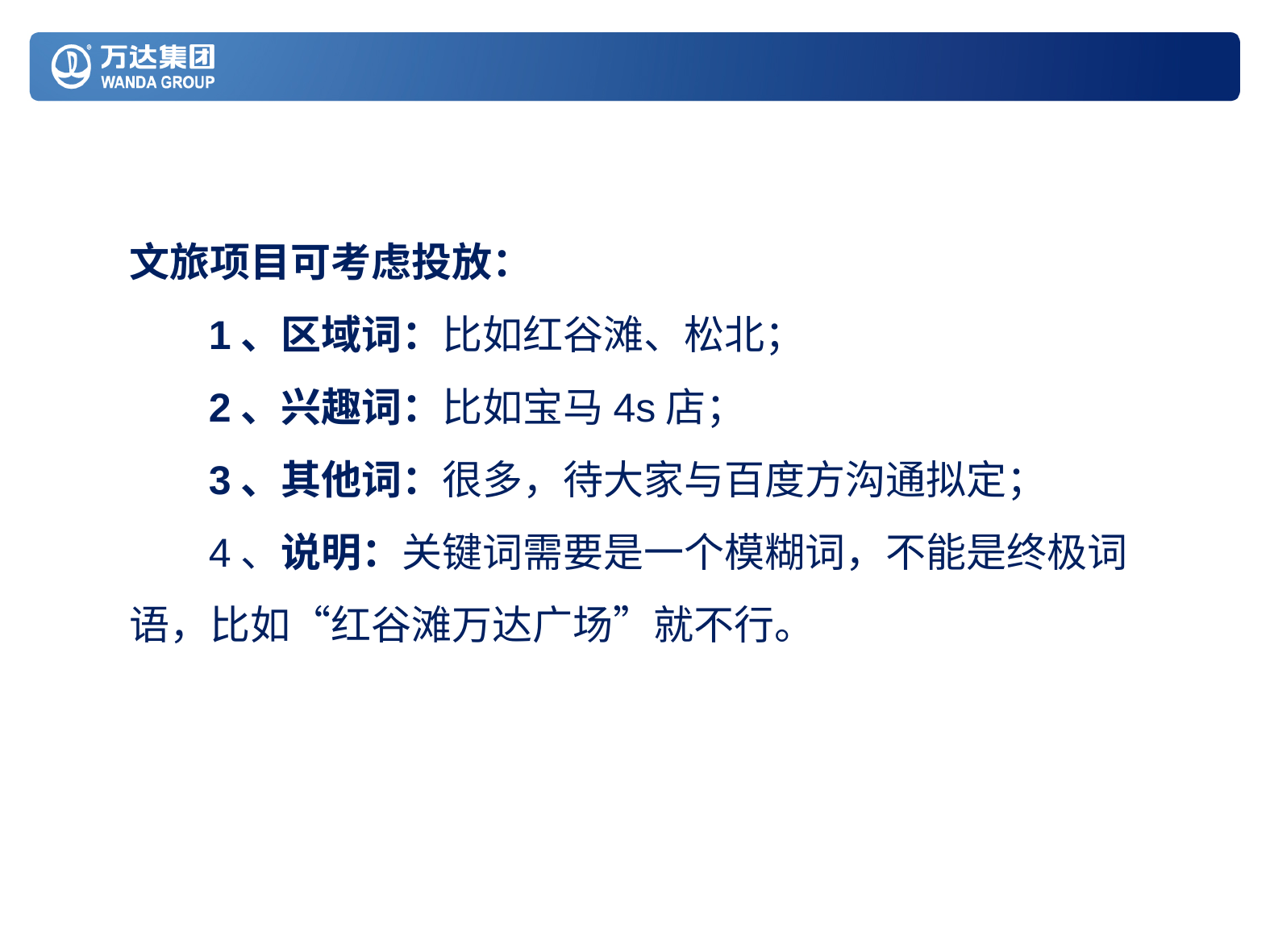

文旅项目可考虑投放：
       1、区域词：比如红谷滩、松北；
       2、兴趣词：比如宝马4s店；
       3、其他词：很多，待大家与百度方沟通拟定；
       4、说明：关键词需要是一个模糊词，不能是终极词语，比如“红谷滩万达广场”就不行。